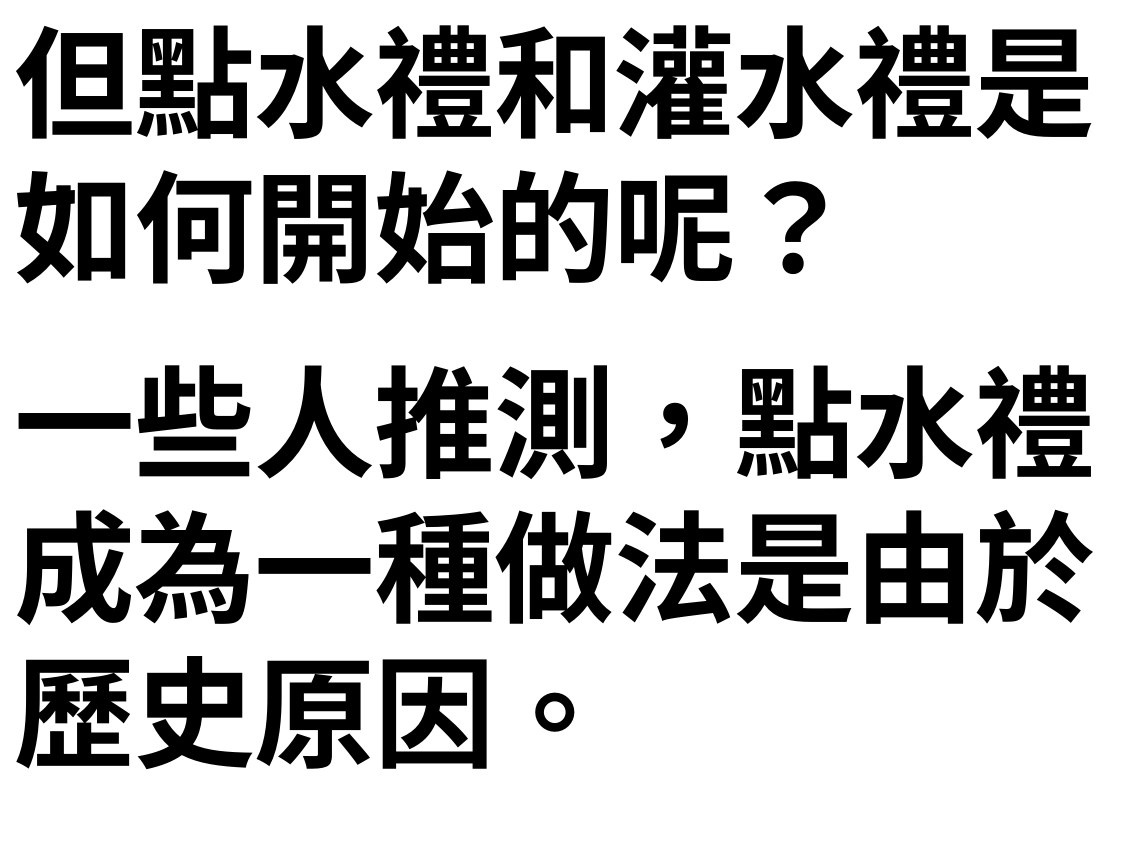

但點水禮和灌水禮是如何開始的呢？

一些人推測，點水禮成為一種做法是由於歷史原因。